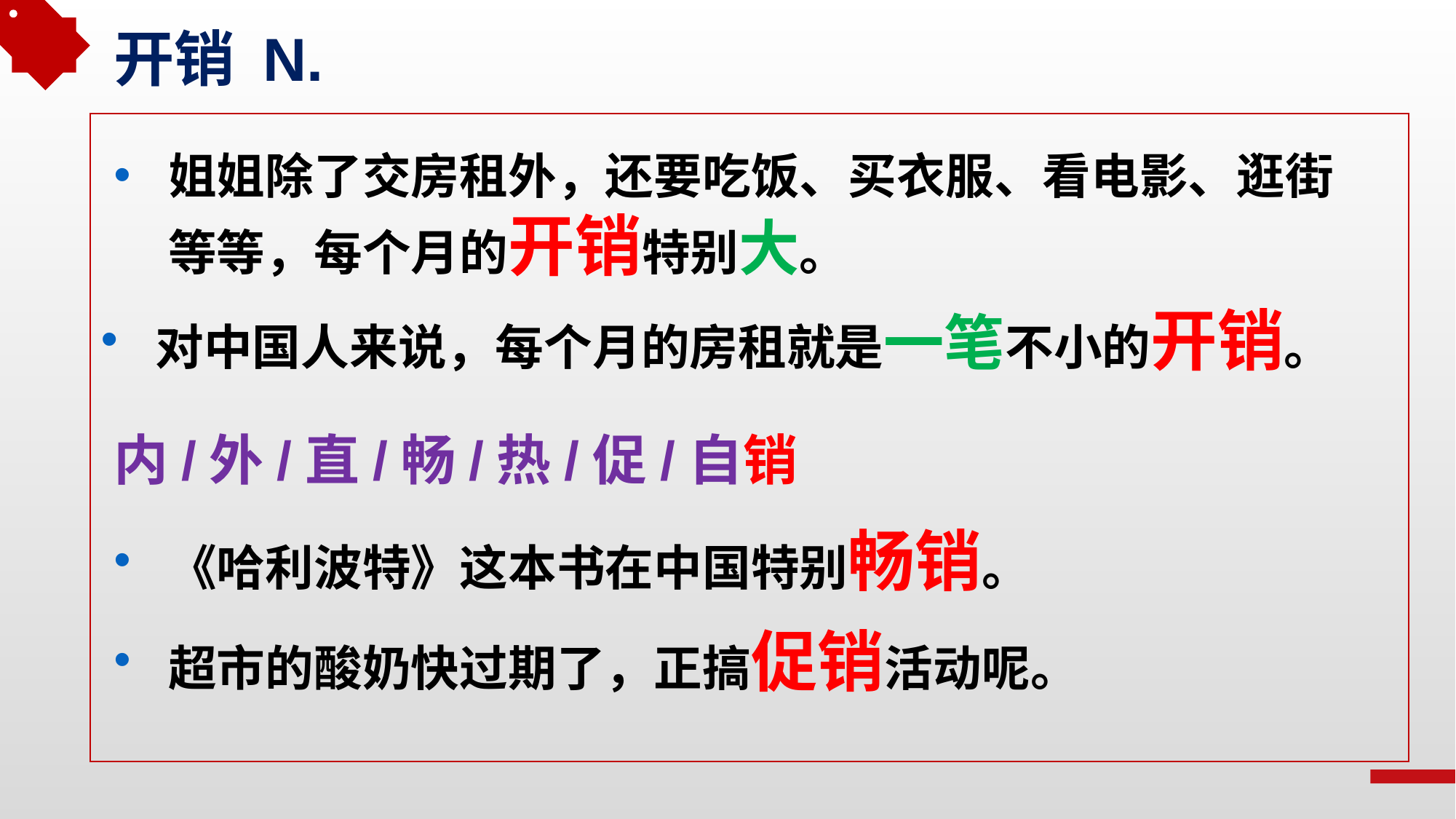

开销 N.

姐姐除了交房租外，还要吃饭、买衣服、看电影、逛街等等，每个月的开销特别大。
对中国人来说，每个月的房租就是一笔不小的开销。
内/外/直/畅/热/促/自销
《哈利波特》这本书在中国特别畅销。
超市的酸奶快过期了，正搞促销活动呢。